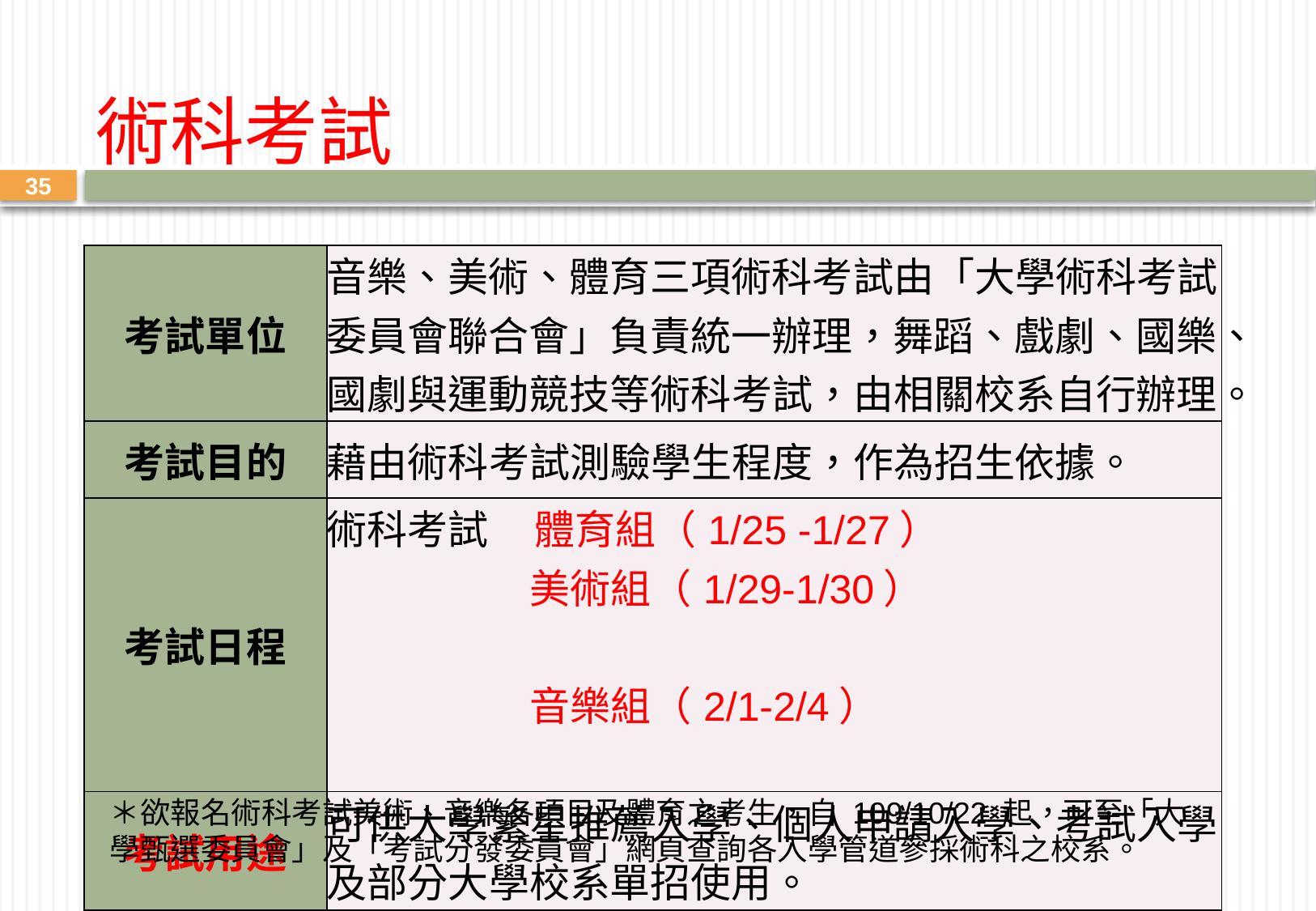

# 術科考試
35
| 考試單位 | 音樂、美術、體育三項術科考試由「大學術科考試委員會聯合會」負責統一辦理，舞蹈、戲劇、國樂、國劇與運動競技等術科考試，由相關校系自行辦理。 |
| --- | --- |
| 考試目的 | 藉由術科考試測驗學生程度，作為招生依據。 |
| 考試日程 | 術科考試 體育組（1/25 -1/27） 美術組（1/29-1/30） 音樂組（2/1-2/4） |
| 考試用途 | 可供大學繁星推薦入學、個人申請入學、考試入學及部分大學校系單招使用。 |
＊欲報名術科考試美術、音樂各項目及體育之考生，自 109/10/22 起，可至「大學甄選委員會」及「考試分發委員會」網頁查詢各入學管道參採術科之校系。